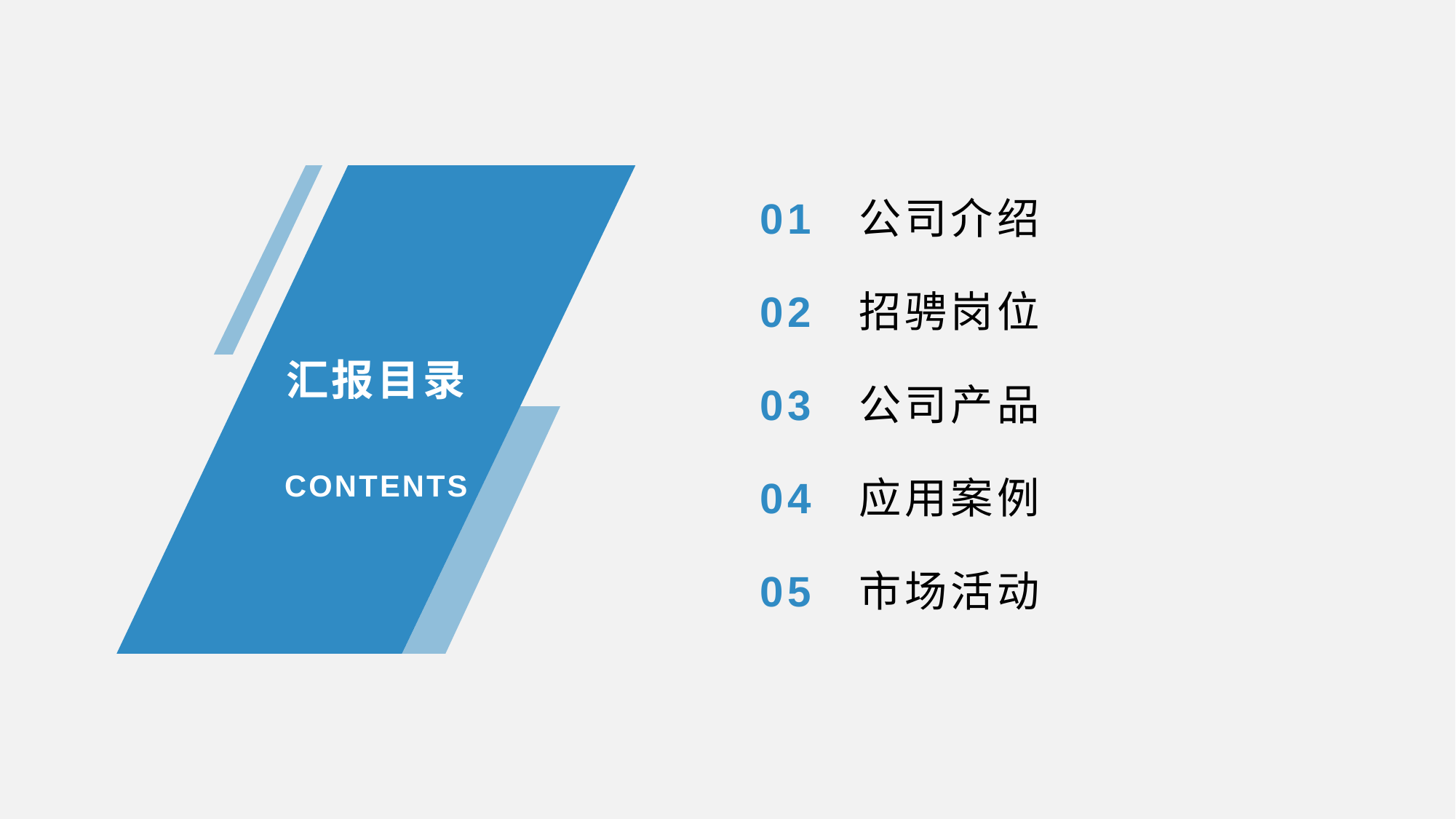

01
公司介绍
02
招骋岗位
汇报目录
03
公司产品

CONTENTS
04
应用案例
05
市场活动